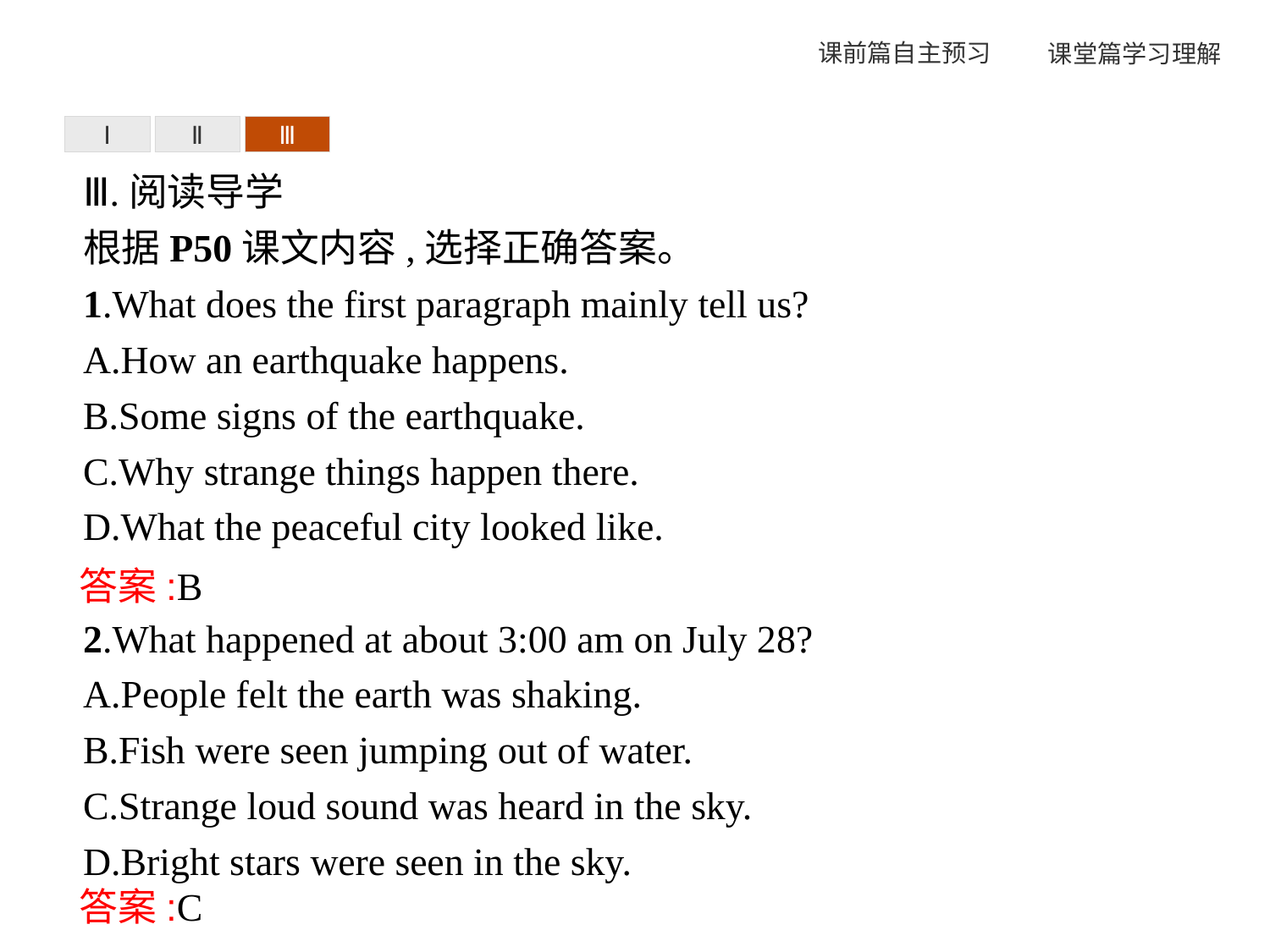

Ⅰ
Ⅱ
Ⅲ
Ⅲ.阅读导学
根据P50课文内容,选择正确答案。
1.What does the first paragraph mainly tell us?
A.How an earthquake happens.
B.Some signs of the earthquake.
C.Why strange things happen there.
D.What the peaceful city looked like.

2.What happened at about 3:00 am on July 28?
A.People felt the earth was shaking.
B.Fish were seen jumping out of water.
C.Strange loud sound was heard in the sky.
D.Bright stars were seen in the sky.
答案:B
答案:C